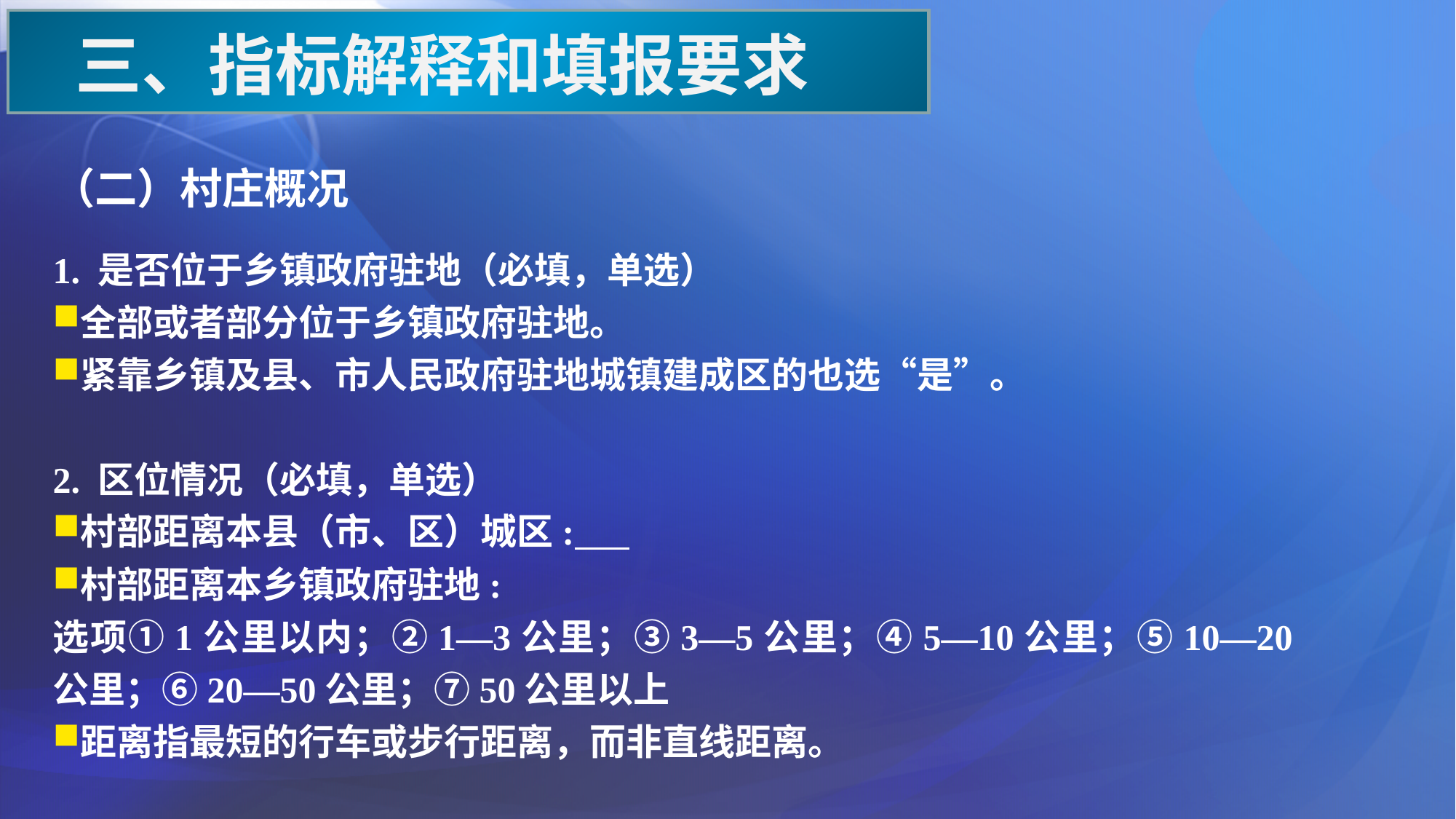

三、指标解释和填报要求
（二）村庄概况

1. 是否位于乡镇政府驻地（必填，单选）
全部或者部分位于乡镇政府驻地。
紧靠乡镇及县、市人民政府驻地城镇建成区的也选“是”。

2. 区位情况（必填，单选）
村部距离本县（市、区）城区:
村部距离本乡镇政府驻地:
选项①1公里以内；②1—3公里；③3—5公里；④5—10公里；⑤10—20公里；⑥20—50公里；⑦50公里以上
距离指最短的行车或步行距离，而非直线距离。